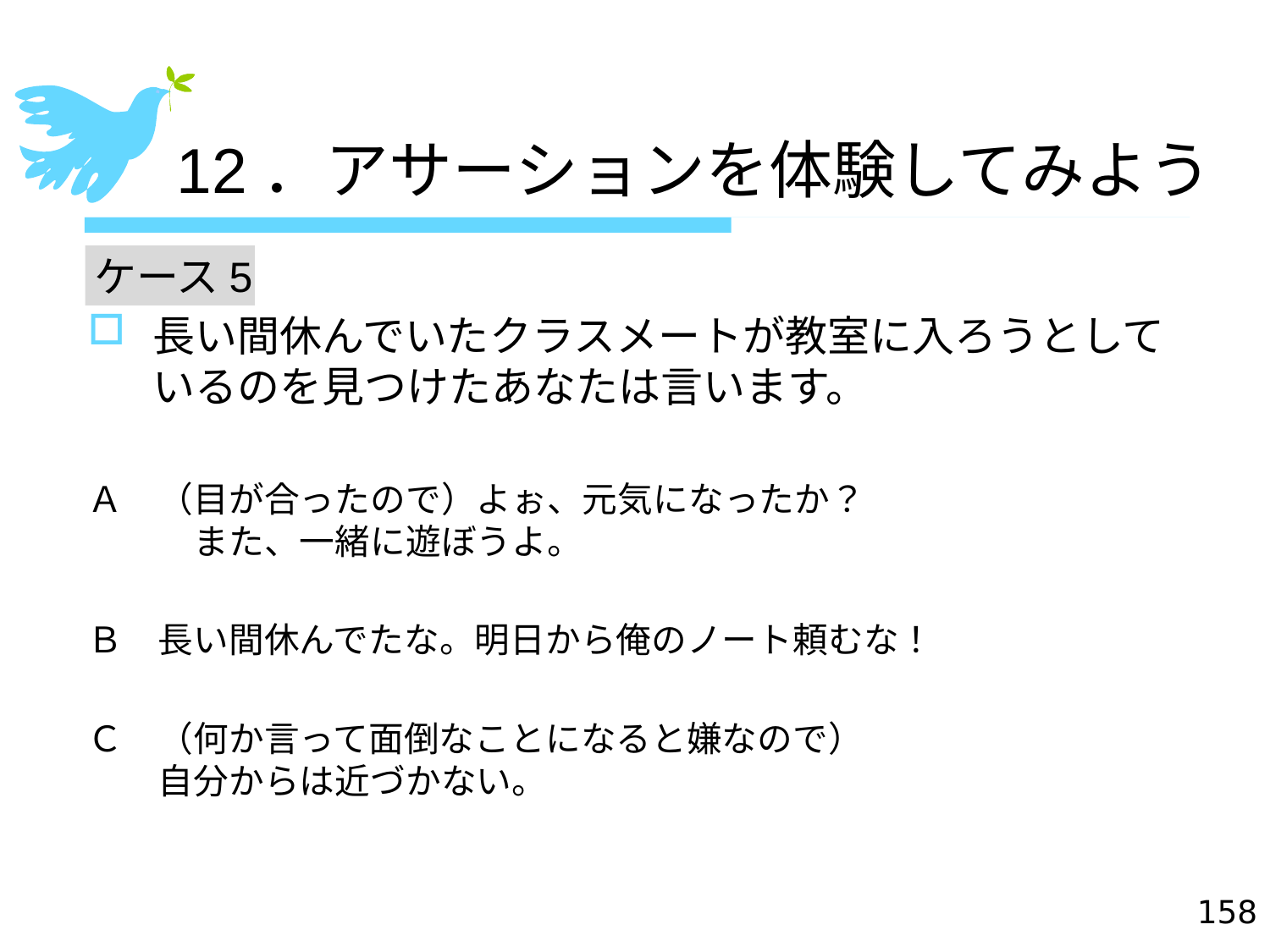

# 12．アサーションを体験してみよう
ケース5
長い間休んでいたクラスメートが教室に入ろうとしているのを見つけたあなたは言います。

Ａ　（目が合ったので）よぉ、元気になったか？　
　　　また、一緒に遊ぼうよ。

Ｂ　長い間休んでたな。明日から俺のノート頼むな！

Ｃ　（何か言って面倒なことになると嫌なので）
　　自分からは近づかない。

158